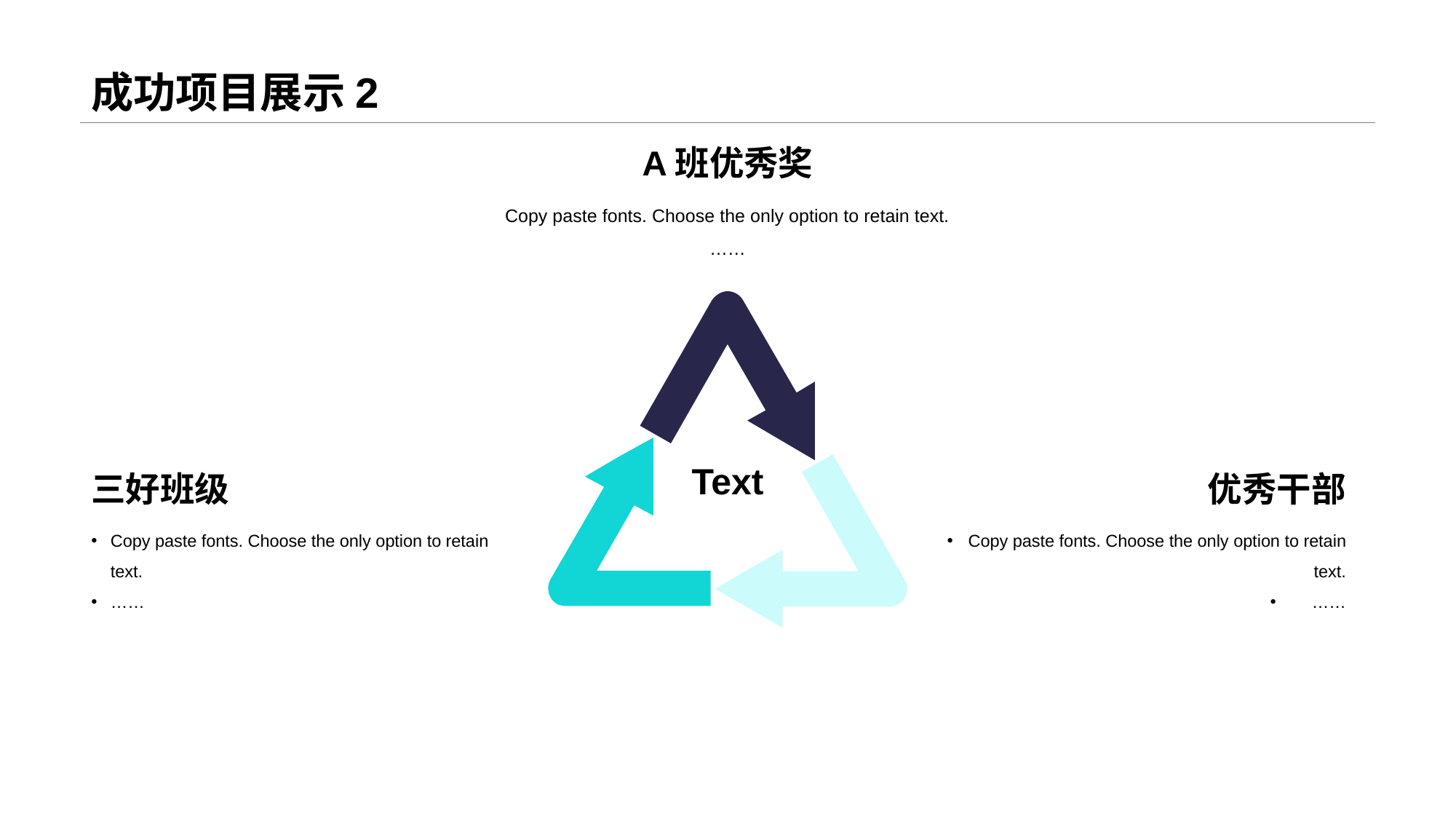

# 成功项目展示2
A班优秀奖
Copy paste fonts. Choose the only option to retain text.
……

Text
三好班级
优秀干部
Copy paste fonts. Choose the only option to retain text.
……
Copy paste fonts. Choose the only option to retain text.
……